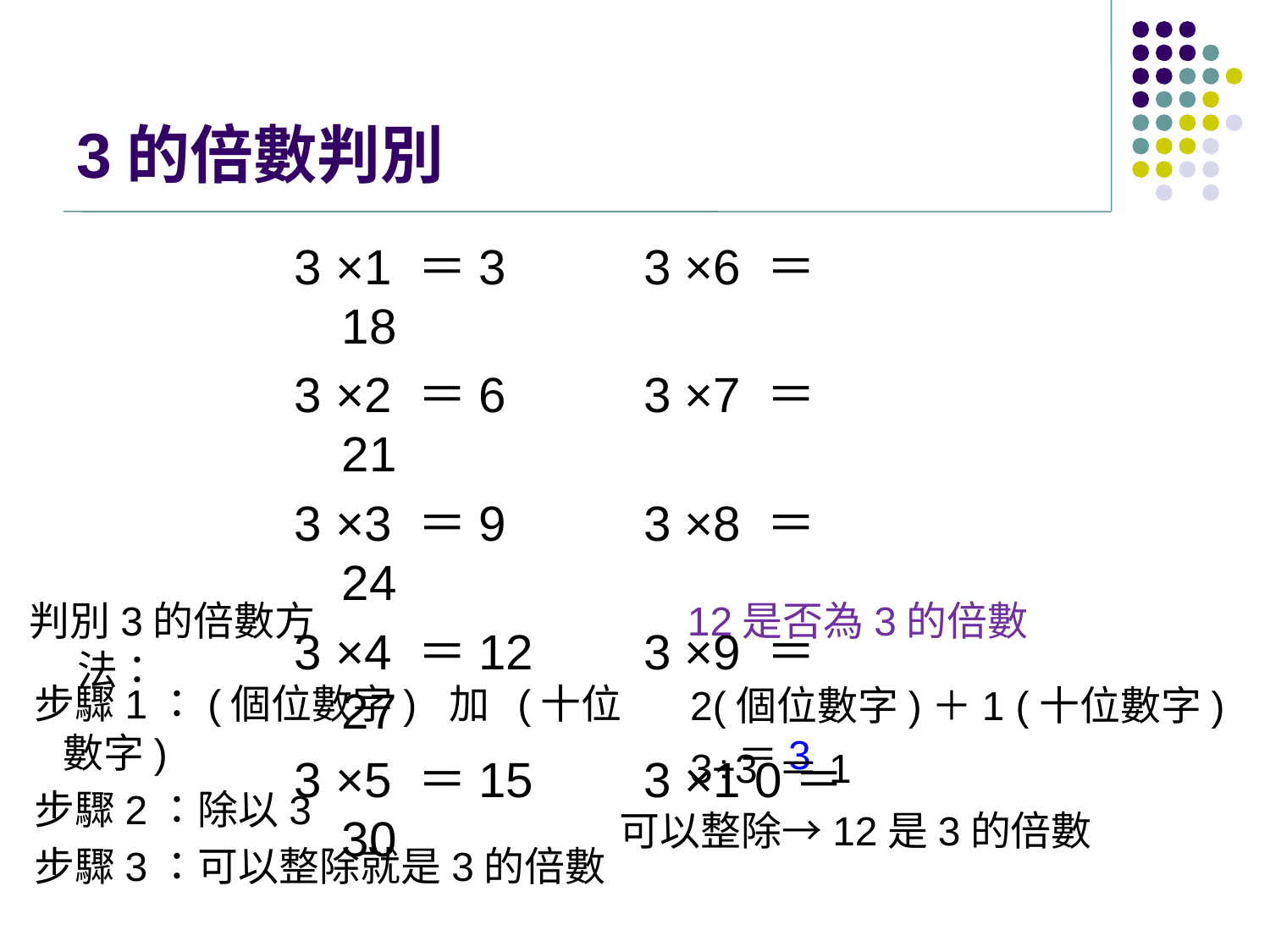

# 3的倍數判別
3 ×1 ＝3          3 ×6 ＝18
3 ×2 ＝6          3 ×7 ＝21
3 ×3 ＝9          3 ×8 ＝24
3 ×4 ＝12        3 ×9 ＝27
3 ×5 ＝15        3 ×1 0＝30
判別3的倍數方法：
12是否為3的倍數
 步驟1：(個位數字)  加  (十位數字)
 步驟2：除以3
 步驟3：可以整除就是3的倍數
2(個位數字)＋1 (十位數字) ＝3
3÷3 ＝1
可以整除→12是3的倍數